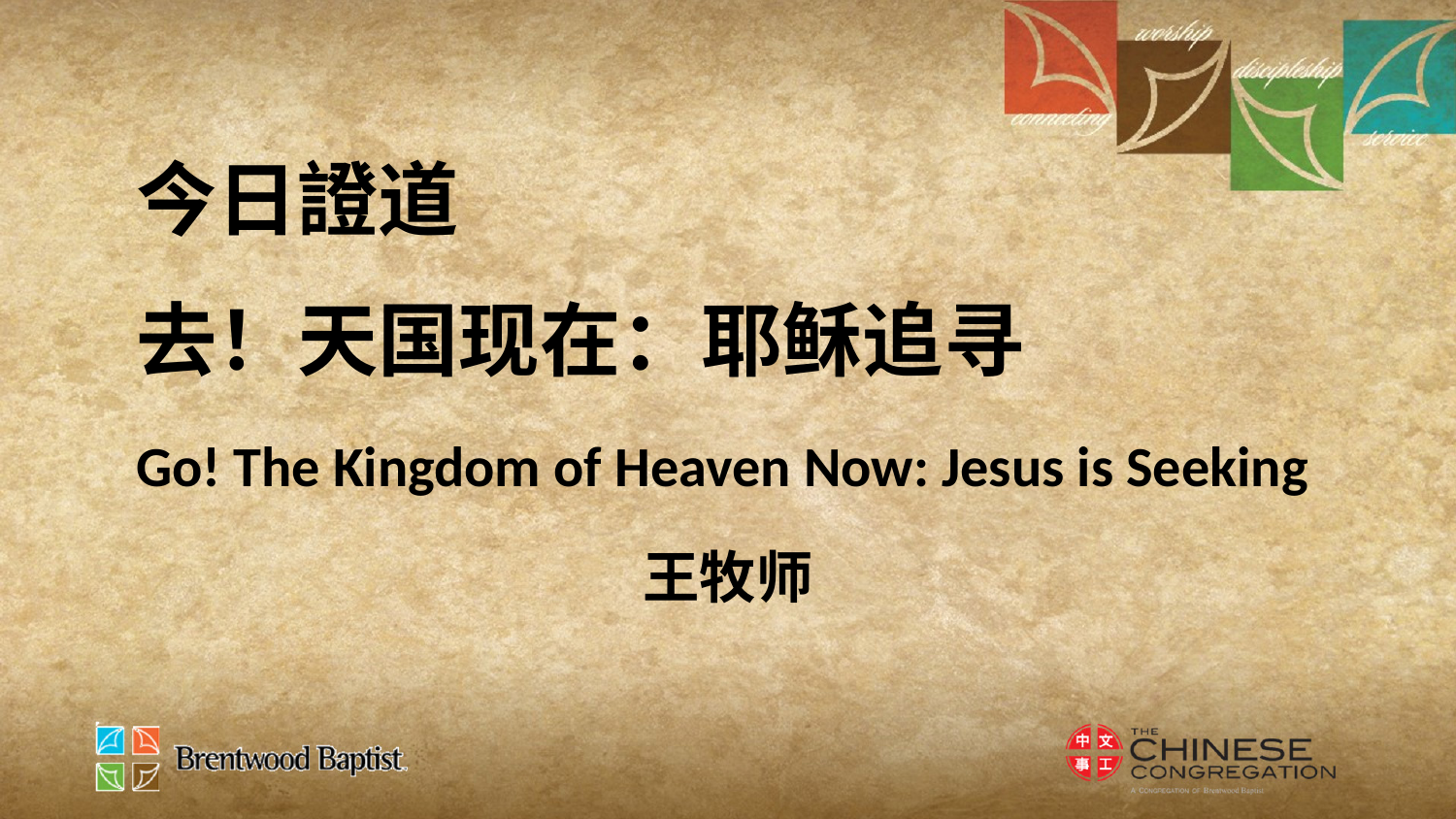

今日證道

去！天国现在：耶稣追寻

Go! The Kingdom of Heaven Now: Jesus is Seeking

王牧师